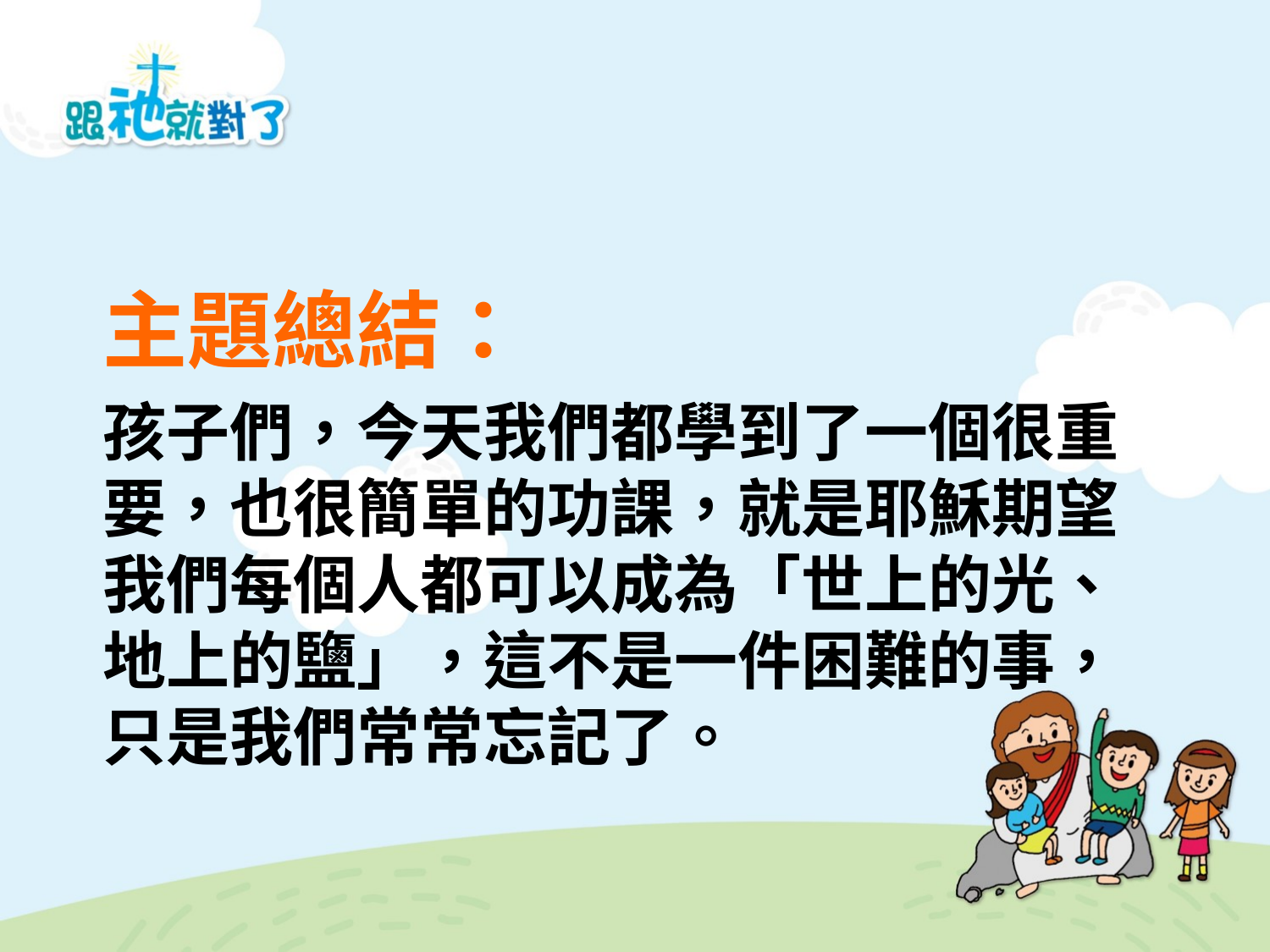

主題總結：
孩子們，今天我們都學到了一個很重要，也很簡單的功課，就是耶穌期望我們每個人都可以成為「世上的光、地上的鹽」，這不是一件困難的事，只是我們常常忘記了。